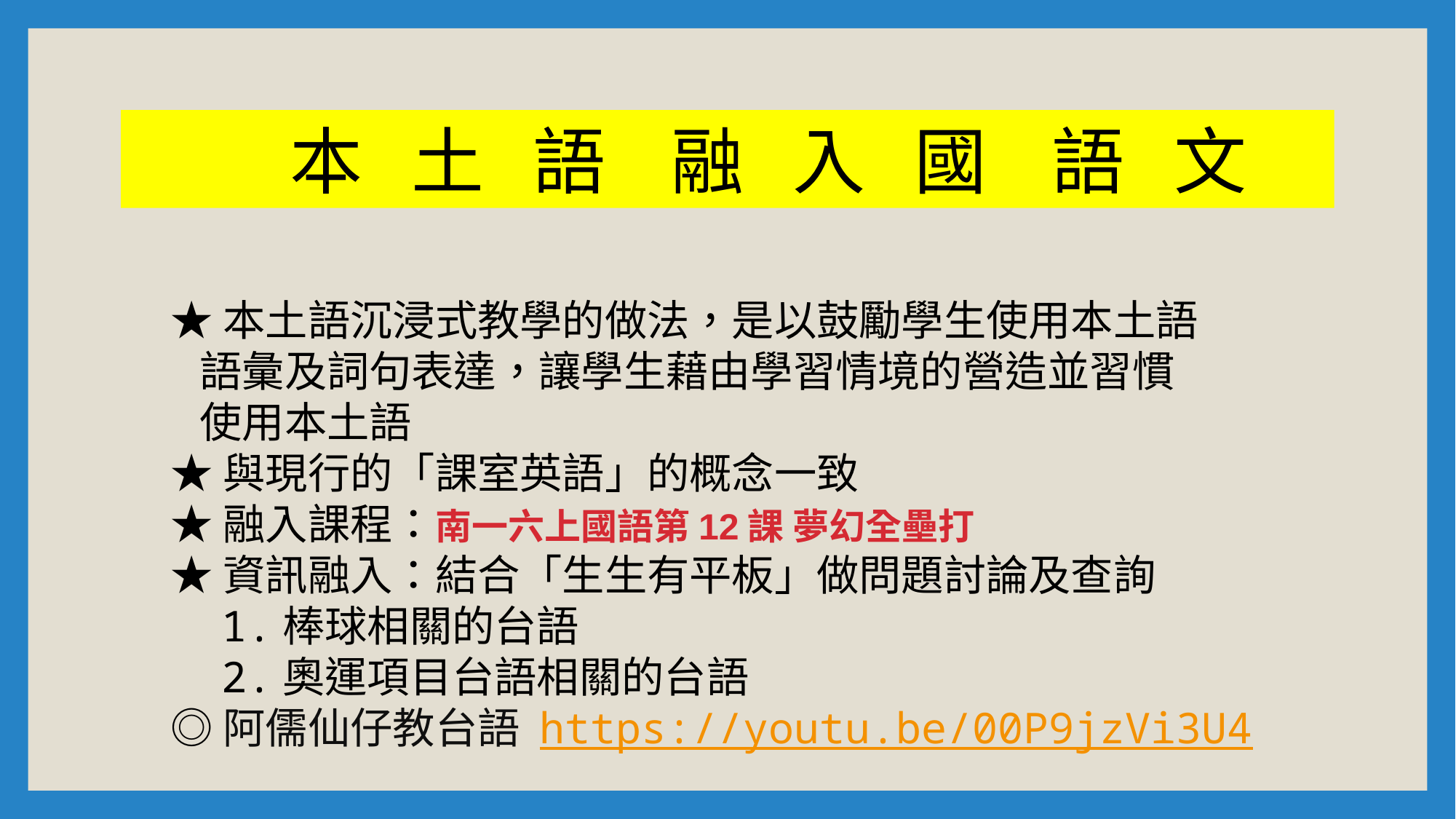

本   土   語    融   入   國    語   文
★本土語沉浸式教學的做法，是以鼓勵學生使用本土語
  語彙及詞句表達，讓學生藉由學習情境的營造並習慣
  使用本土語
★與現行的「課室英語」的概念一致
★融入課程：南一六上國語第12課 夢幻全壘打
★資訊融入：結合「生生有平板」做問題討論及查詢
  1.棒球相關的台語
  2.奧運項目台語相關的台語
◎阿儒仙仔教台語 https://youtu.be/00P9jzVi3U4